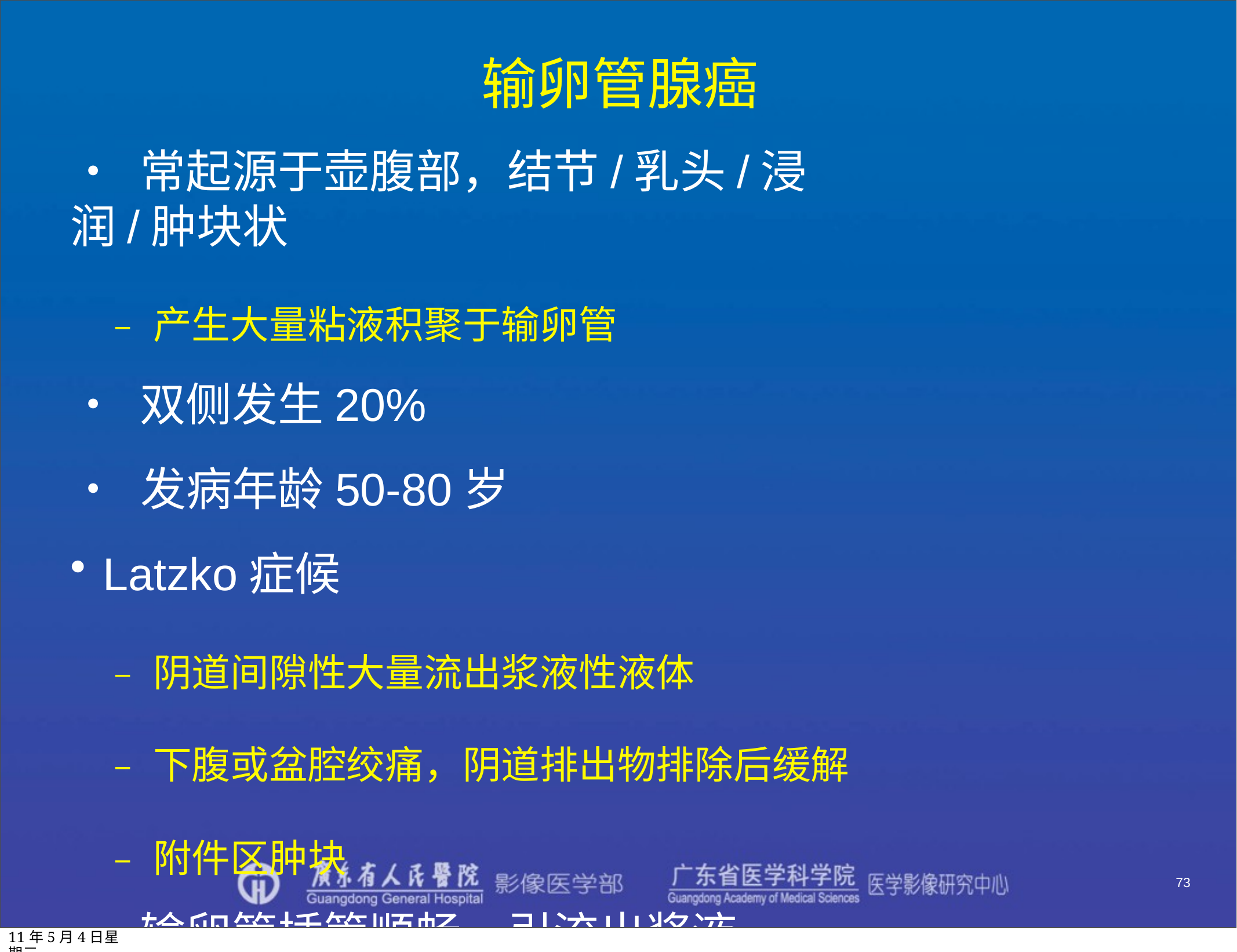

# 输卵管腺癌
• 常起源于壶腹部，结节/乳头/浸润/肿块状
– 产生大量粘液积聚于输卵管
• 双侧发生20%
• 发病年龄50-80岁
Latzko症候
– 阴道间隙性大量流出浆液性液体
– 下腹或盆腔绞痛，阴道排出物排除后缓解
– 附件区肿块
• 输卵管插管顺畅，引流出浆液
73
11年5月4日星期三